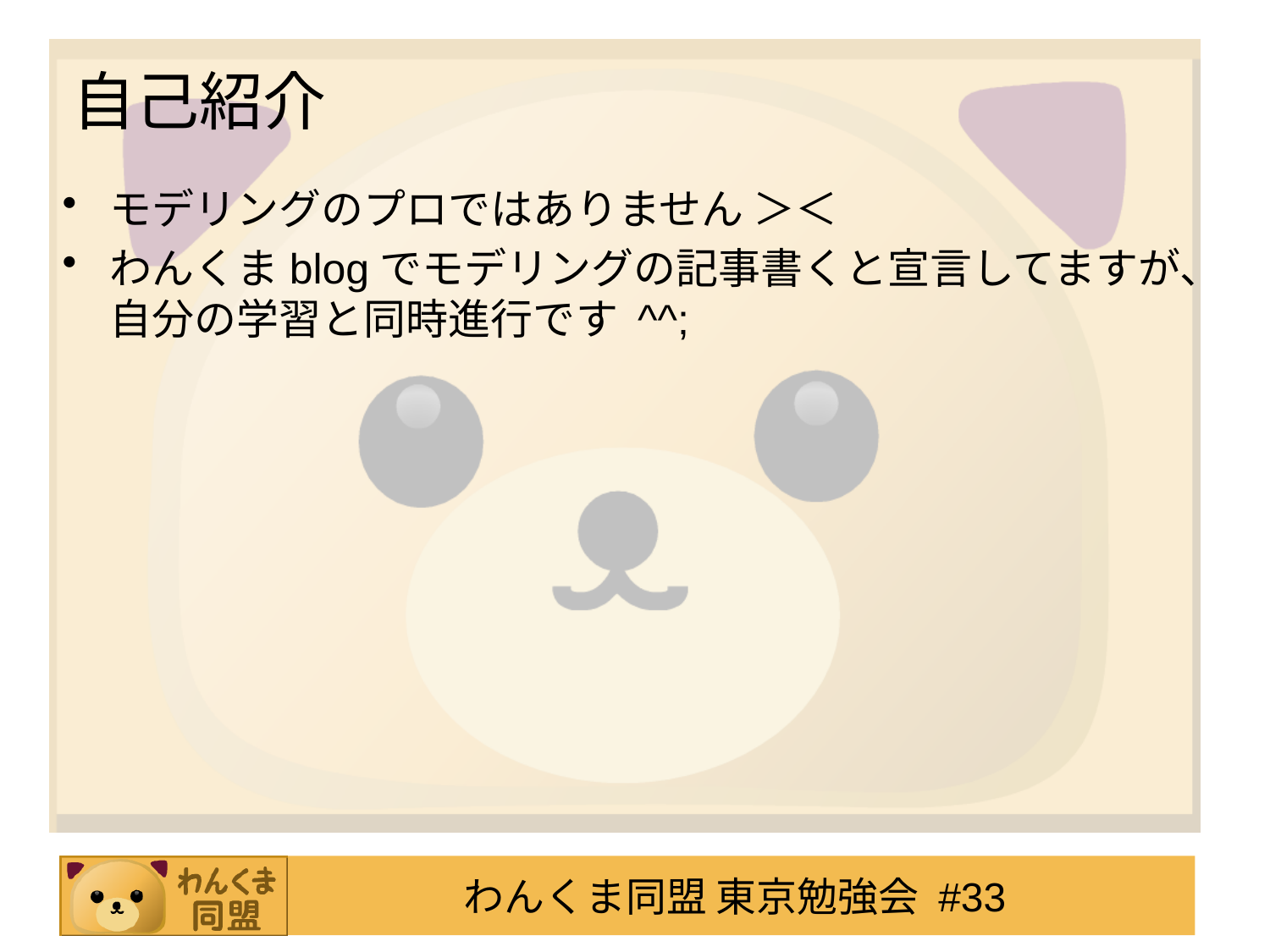

# 自己紹介
モデリングのプロではありません ＞＜
わんくまblogでモデリングの記事書くと宣言してますが、自分の学習と同時進行です ^^;